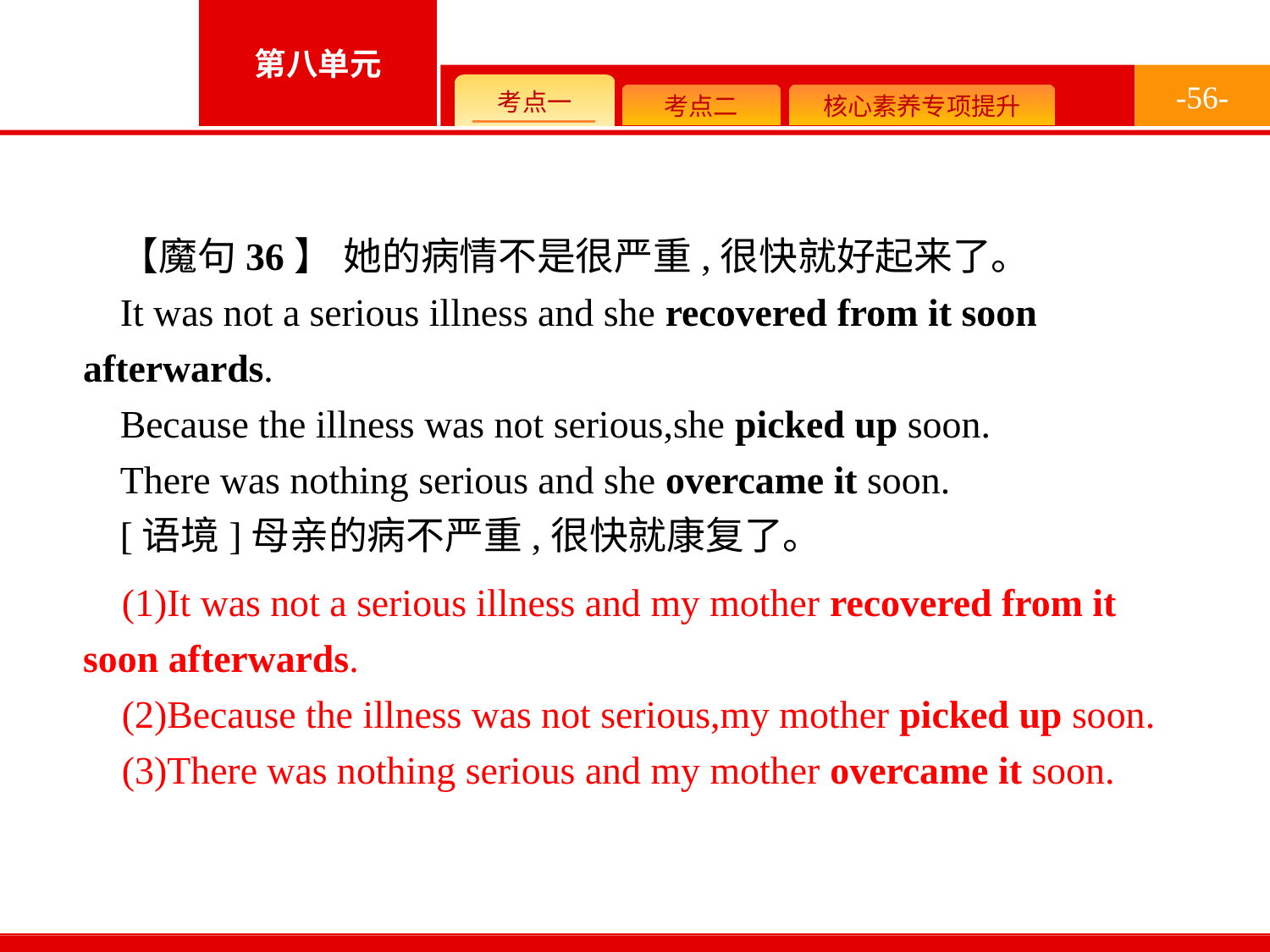

-56-
【魔句36】 她的病情不是很严重,很快就好起来了。
It was not a serious illness and she recovered from it soon afterwards.
Because the illness was not serious,she picked up soon.
There was nothing serious and she overcame it soon.
[语境]母亲的病不严重,很快就康复了。
(1)It was not a serious illness and my mother recovered from it soon afterwards.
(2)Because the illness was not serious,my mother picked up soon.
(3)There was nothing serious and my mother overcame it soon.